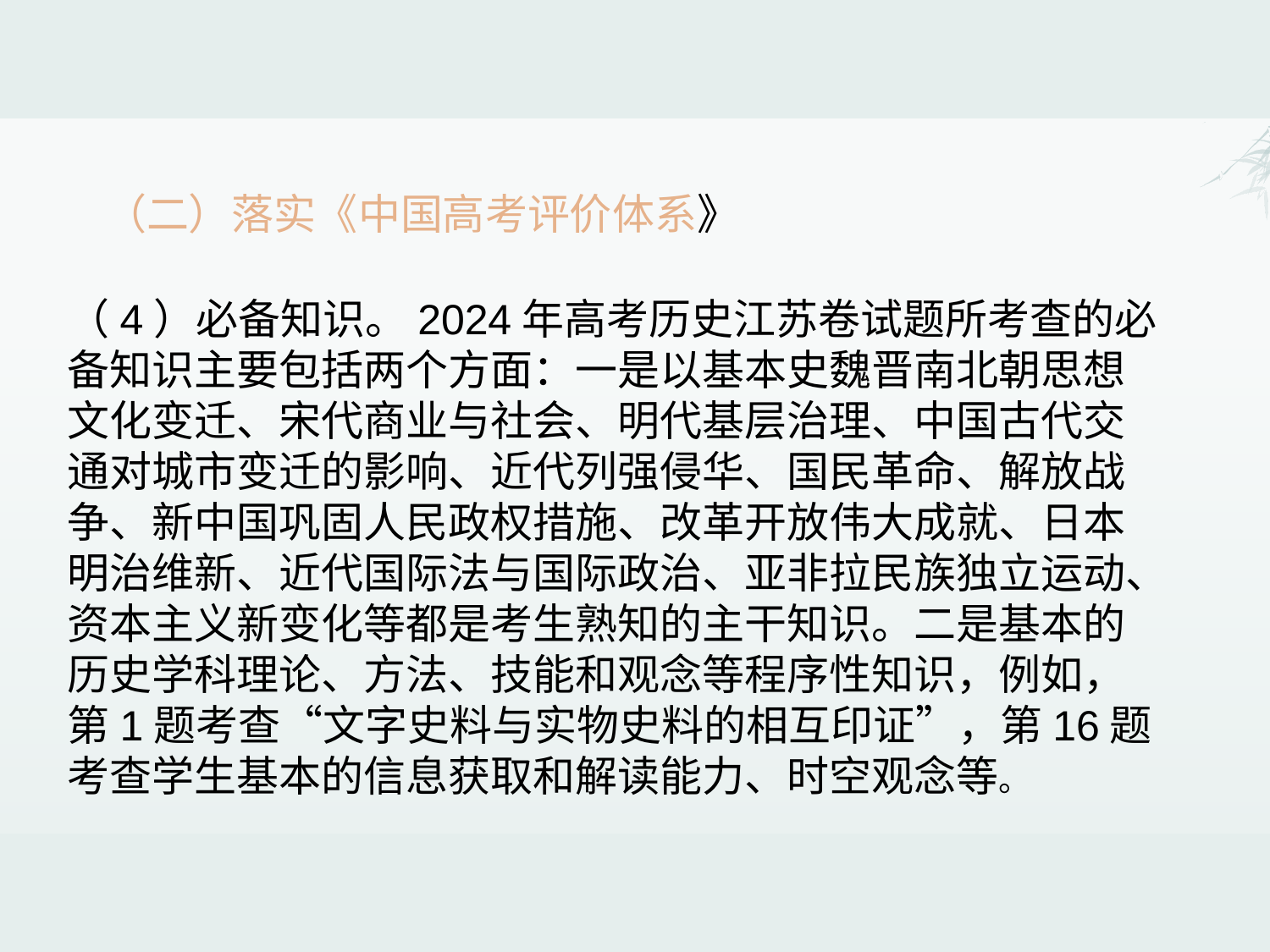

（二）落实《中国高考评价体系》
（4）必备知识。2024年高考历史江苏卷试题所考查的必备知识主要包括两个方面：一是以基本史魏晋南北朝思想文化变迁、宋代商业与社会、明代基层治理、中国古代交通对城市变迁的影响、近代列强侵华、国民革命、解放战争、新中国巩固人民政权措施、改革开放伟大成就、日本明治维新、近代国际法与国际政治、亚非拉民族独立运动、资本主义新变化等都是考生熟知的主干知识。二是基本的历史学科理论、方法、技能和观念等程序性知识，例如，第1题考查“文字史料与实物史料的相互印证”，第16题考查学生基本的信息获取和解读能力、时空观念等。